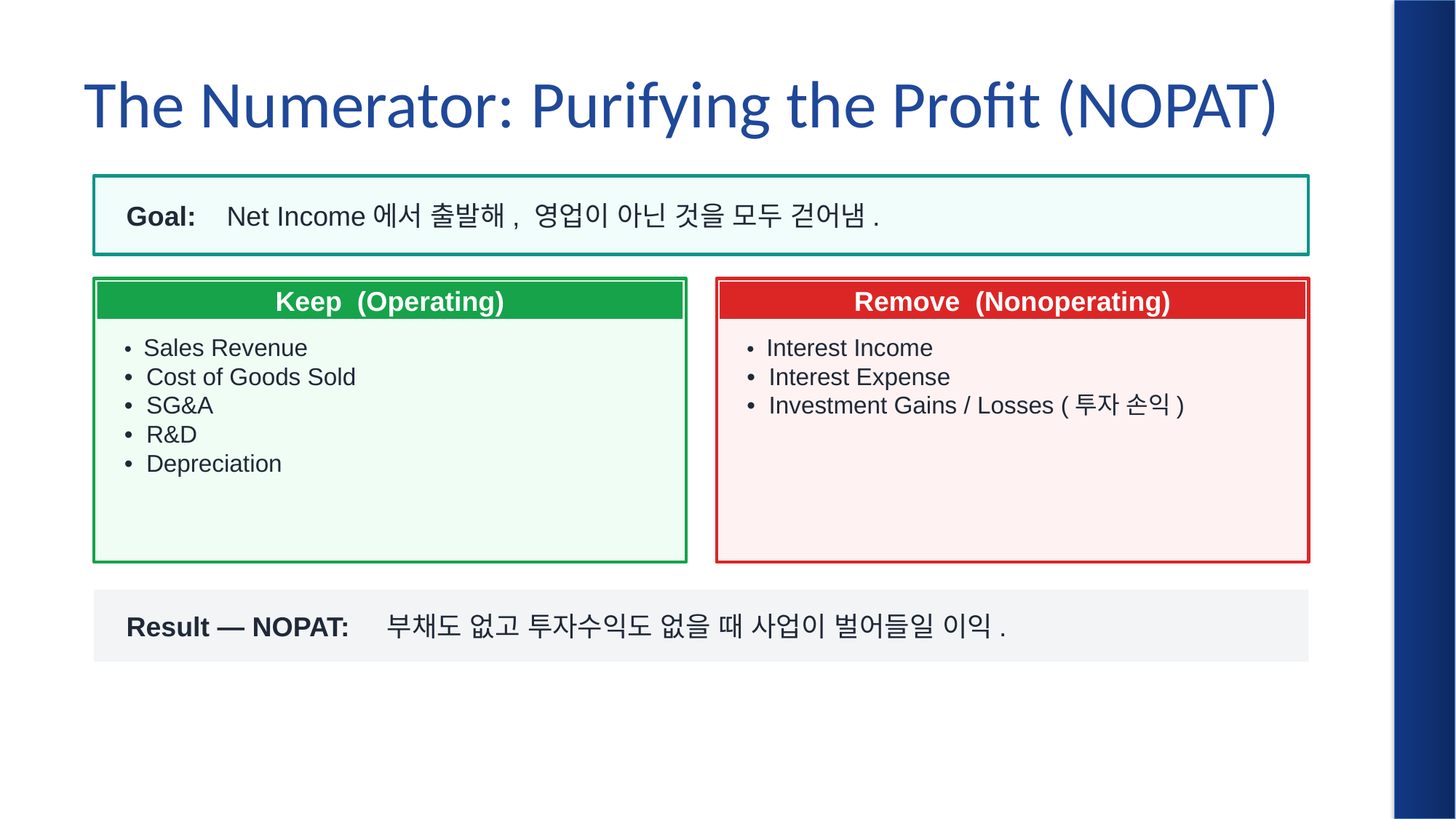

# The Numerator: Purifying the Profit (NOPAT)

Goal:    Net Income에서 출발해, 영업이 아닌 것을 모두 걷어냄.

Keep  (Operating)

Remove  (Nonoperating)
•  Sales Revenue
•  Cost of Goods Sold
•  SG&A
•  R&D
•  Depreciation
•  Interest Income
•  Interest Expense
•  Investment Gains / Losses (투자 손익)

Result — NOPAT:    부채도 없고 투자수익도 없을 때 사업이 벌어들일 이익.